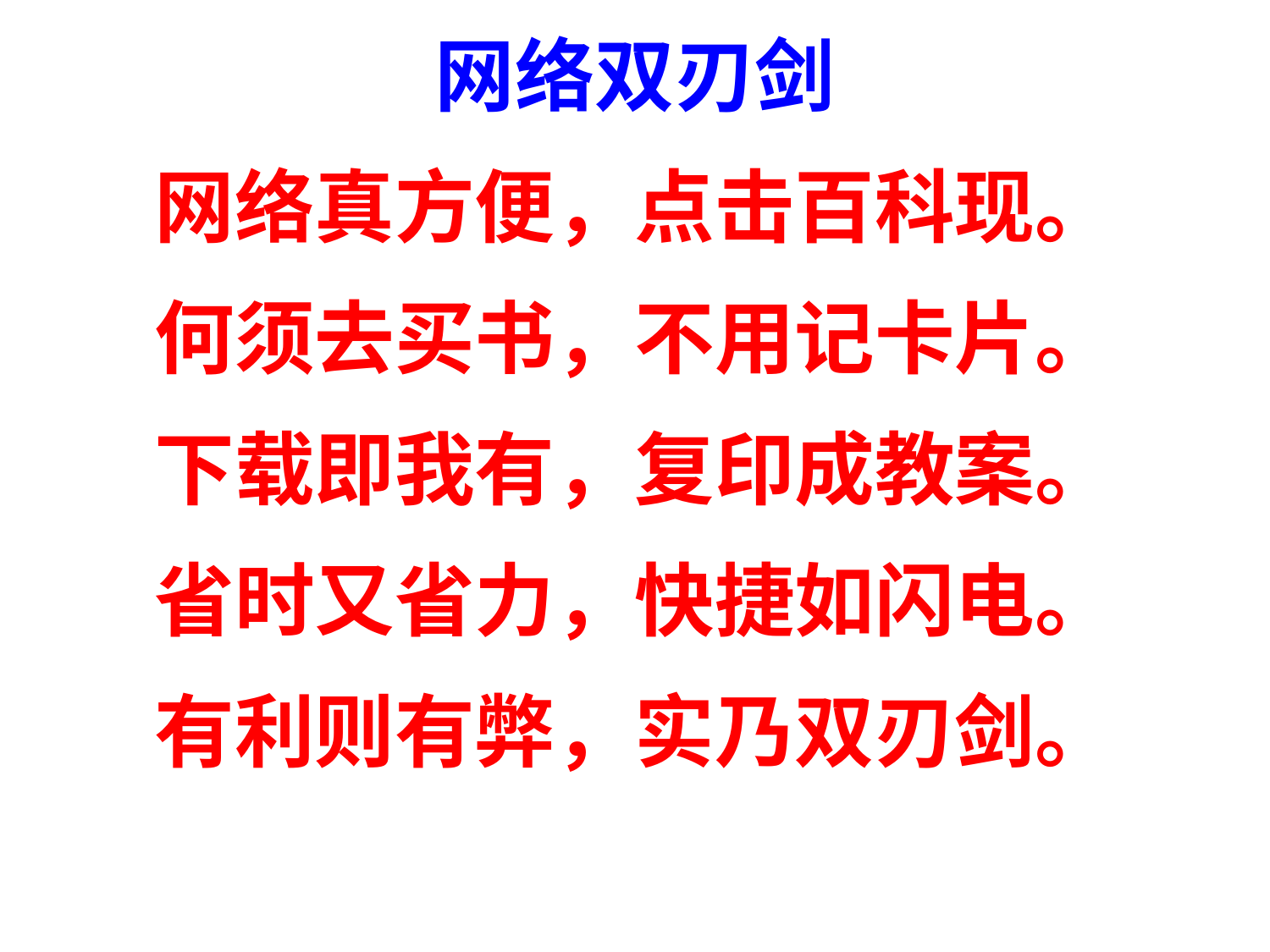

网络双刃剑
网络真方便，点击百科现。
何须去买书，不用记卡片。
下载即我有，复印成教案。
省时又省力，快捷如闪电。
有利则有弊，实乃双刃剑。